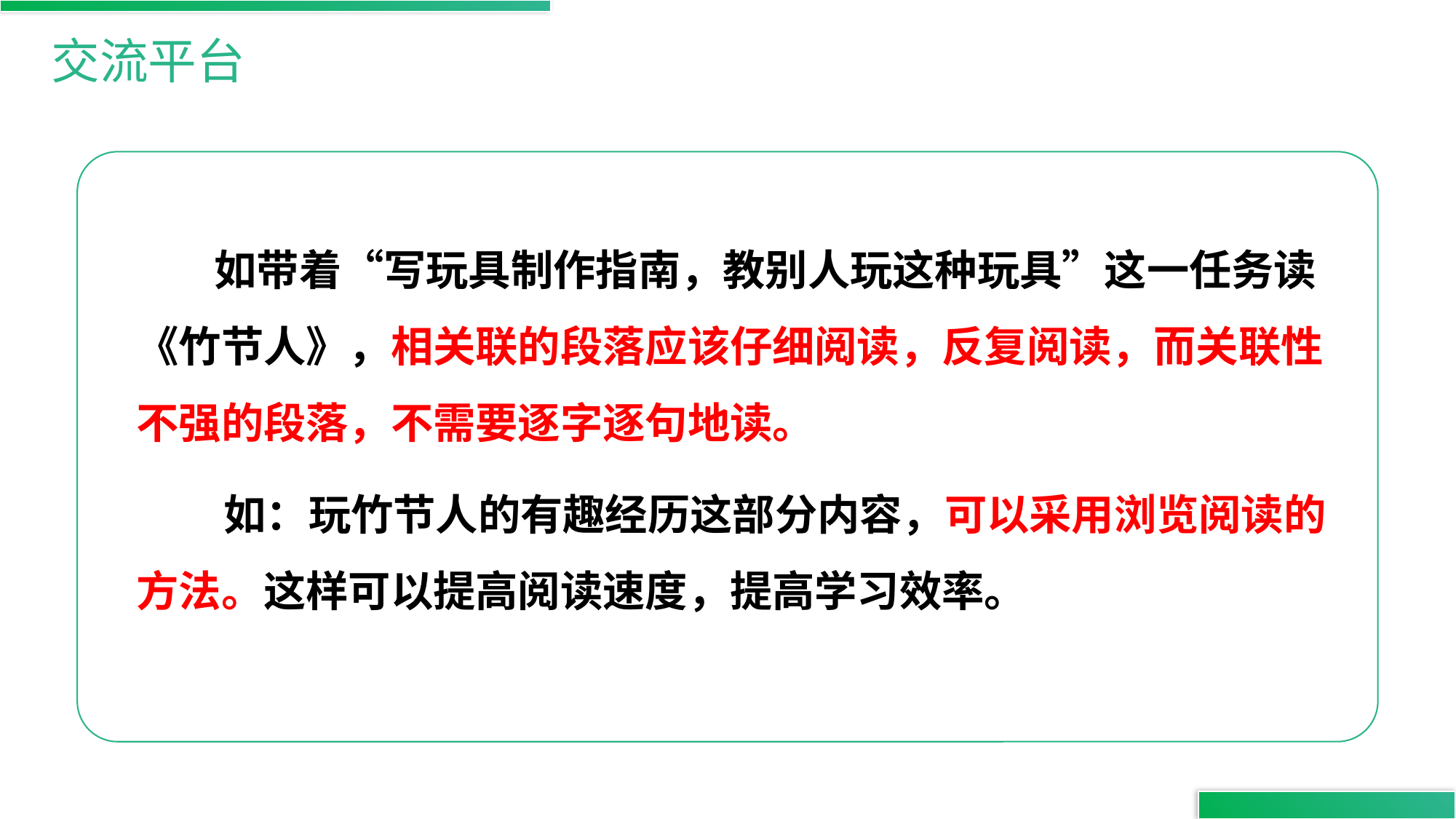

交流平台
       如带着“写玩具制作指南，教别人玩这种玩具”这一任务读《竹节人》，相关联的段落应该仔细阅读，反复阅读，而关联性不强的段落，不需要逐字逐句地读。
        如：玩竹节人的有趣经历这部分内容，可以采用浏览阅读的方法。这样可以提高阅读速度，提高学习效率。